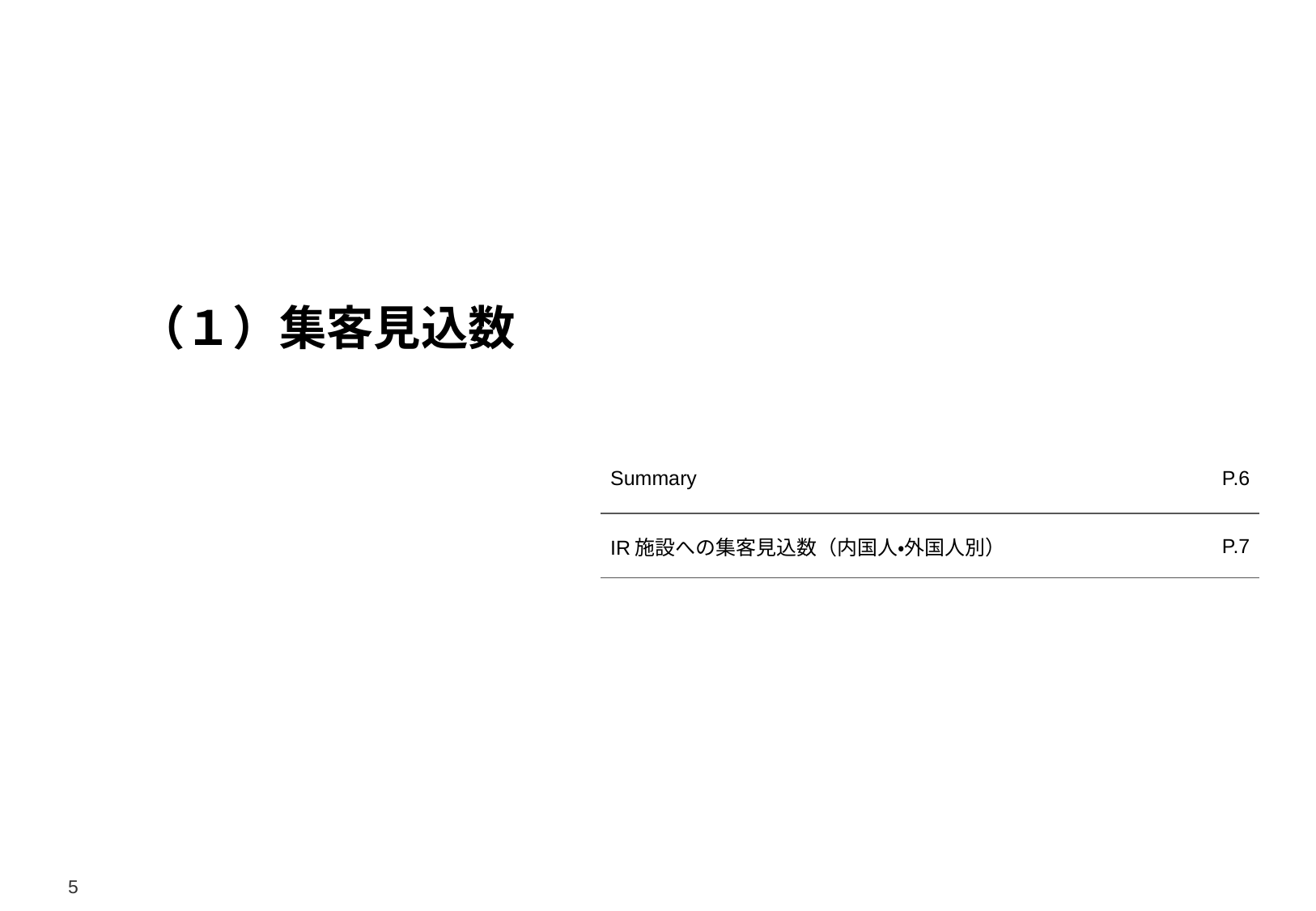

（１）集客見込数
| Summary | P.6 |
| --- | --- |
| IR施設への集客見込数（内国人・外国人別） | P.7 |
5